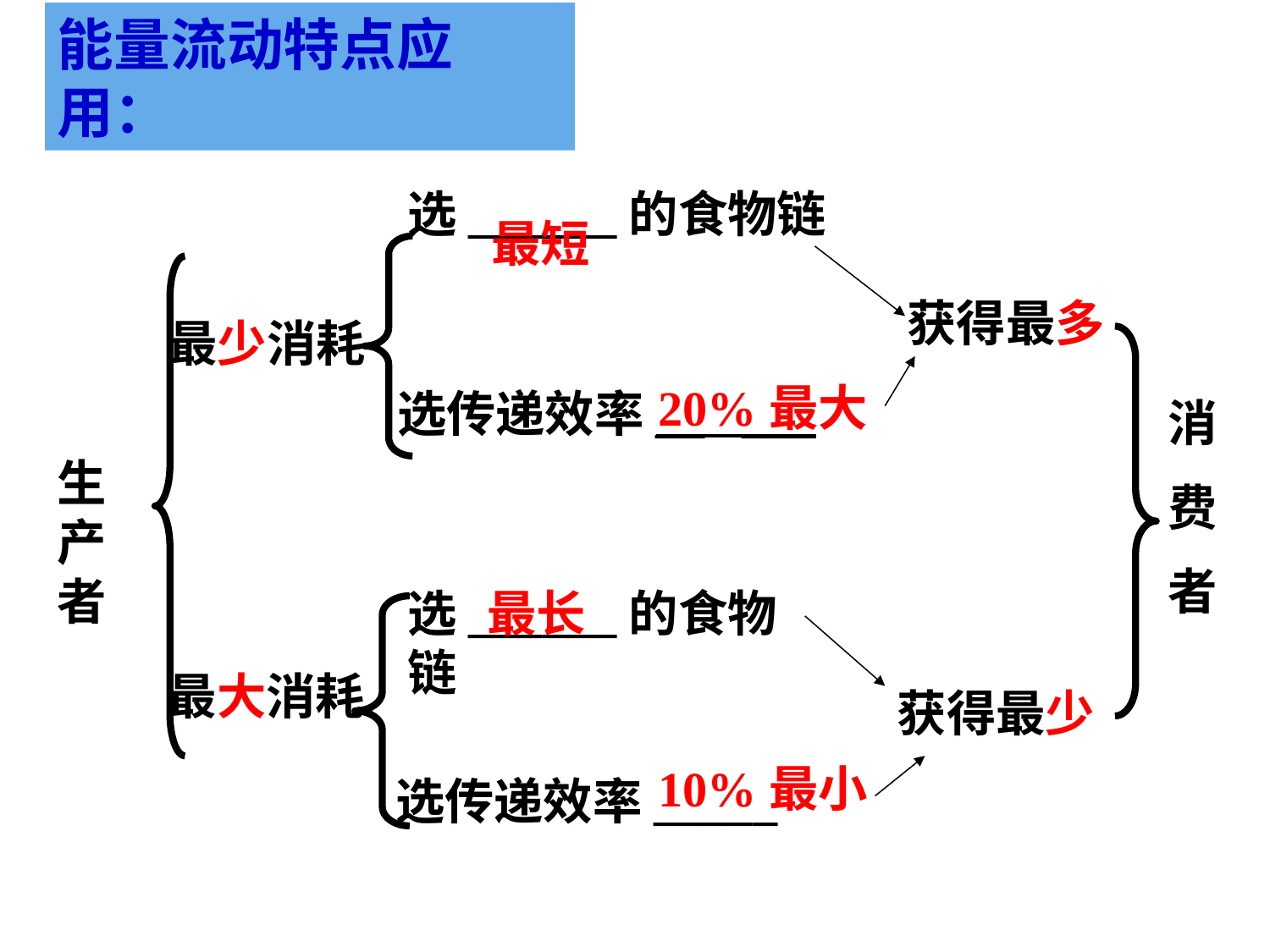

能量流动特点应用：
选______的食物链
  最短

获得最多
最少消耗

20%最大
选传递效率__   ___
消
费
者

生产者
选______的食物链
最长

最大消耗
获得最少
10%最小

选传递效率_____